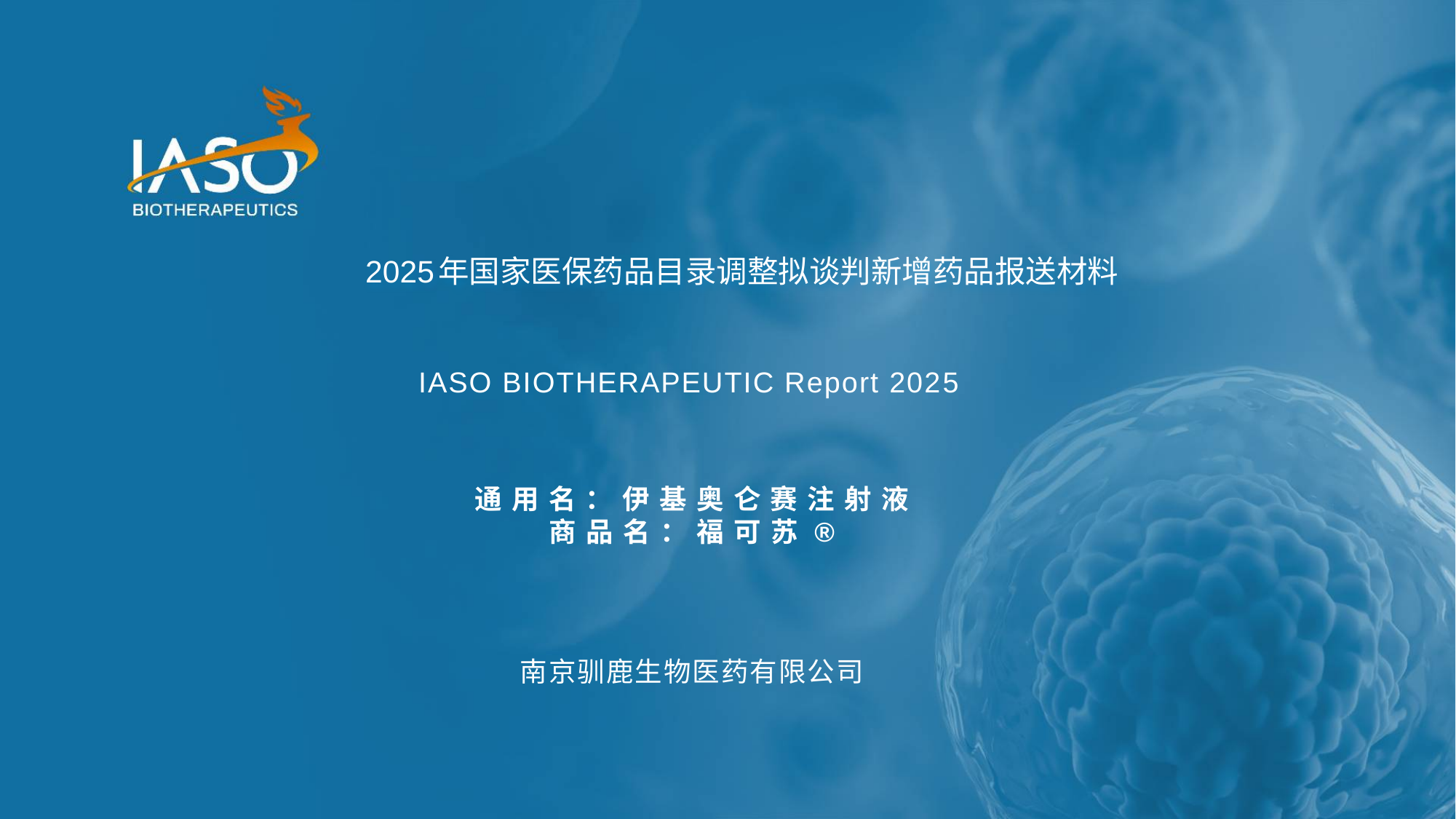

# 2025年国家医保药品目录调整拟谈判新增药品报送材料
IASO BIOTHERAPEUTIC Report 2025
通用名：伊基奥仑赛注射液
商品名：福可苏®
南京驯鹿生物医药有限公司